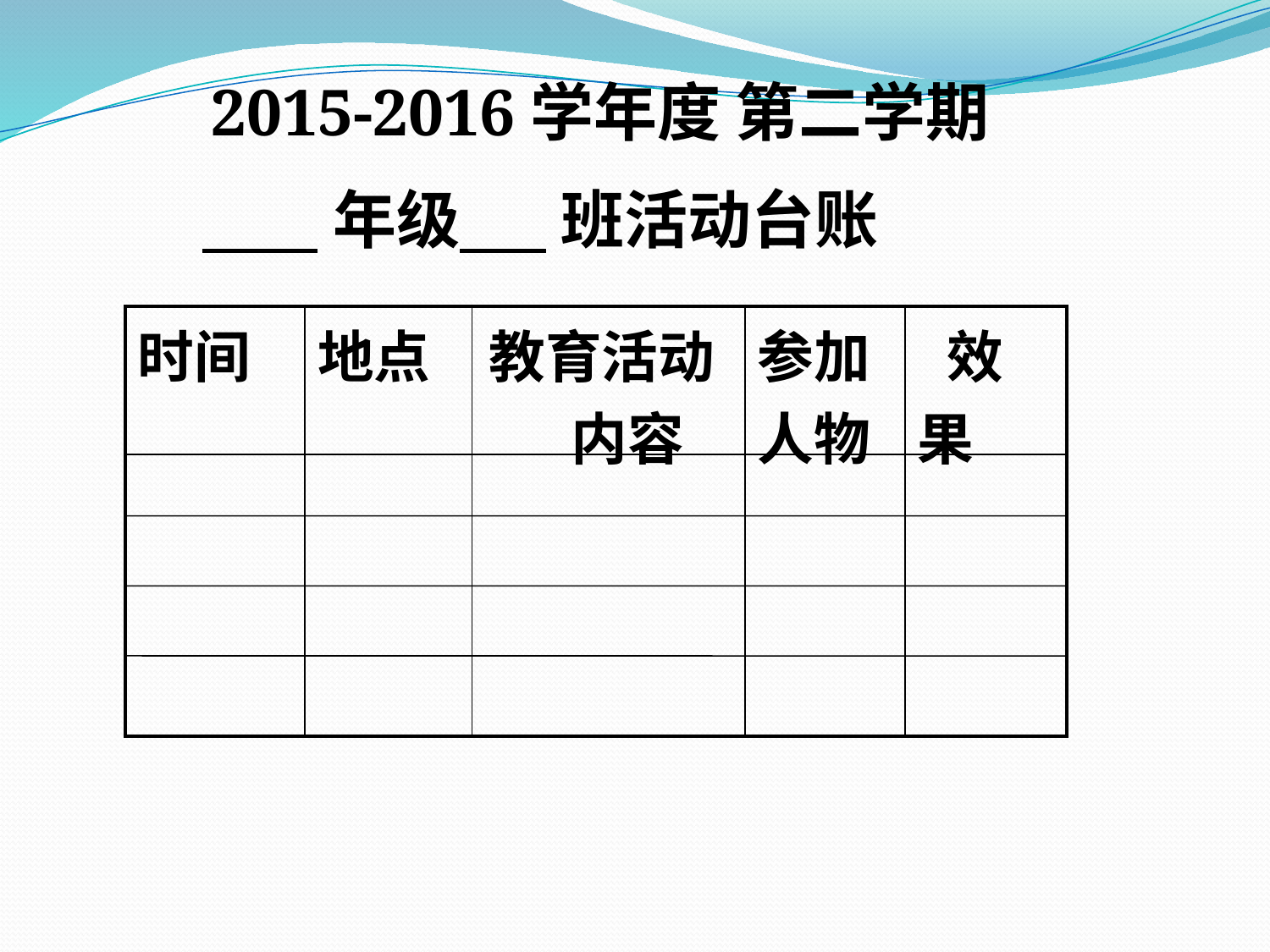

2015-2016学年度 第二学期
                年级       班活动台账

| 时间 | 地点 | 教育活动 内容 | 参加人物 | 效果 |
| --- | --- | --- | --- | --- |
|  |  |  |  |  |